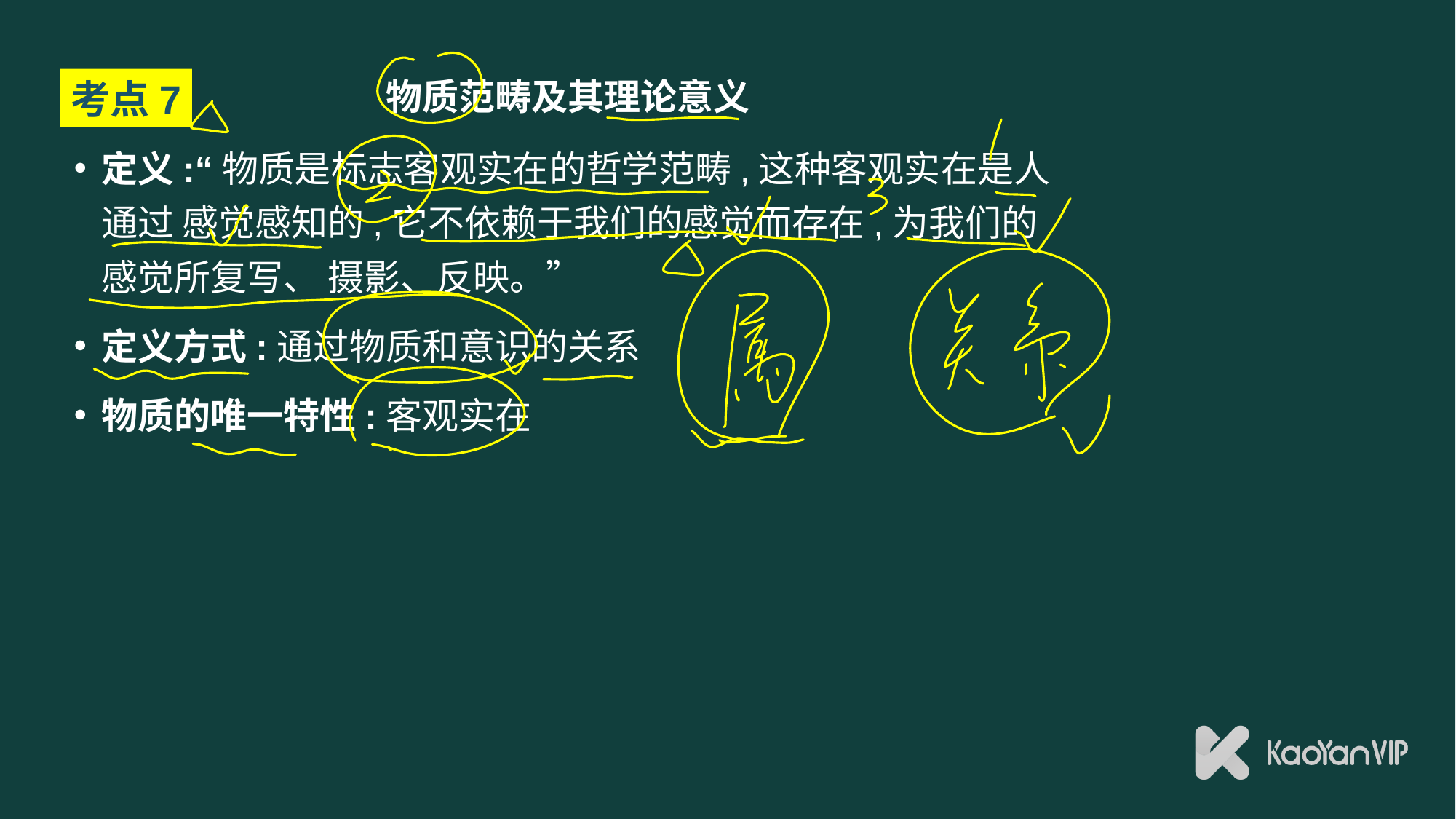

# 物质范畴及其理论意义
考点7
定义:“物质是标志客观实在的哲学范畴,这种客观实在是人通过 感觉感知的,它不依赖于我们的感觉而存在,为我们的感觉所复写、 摄影、反映。”
定义方式:通过物质和意识的关系
物质的唯一特性:客观实在